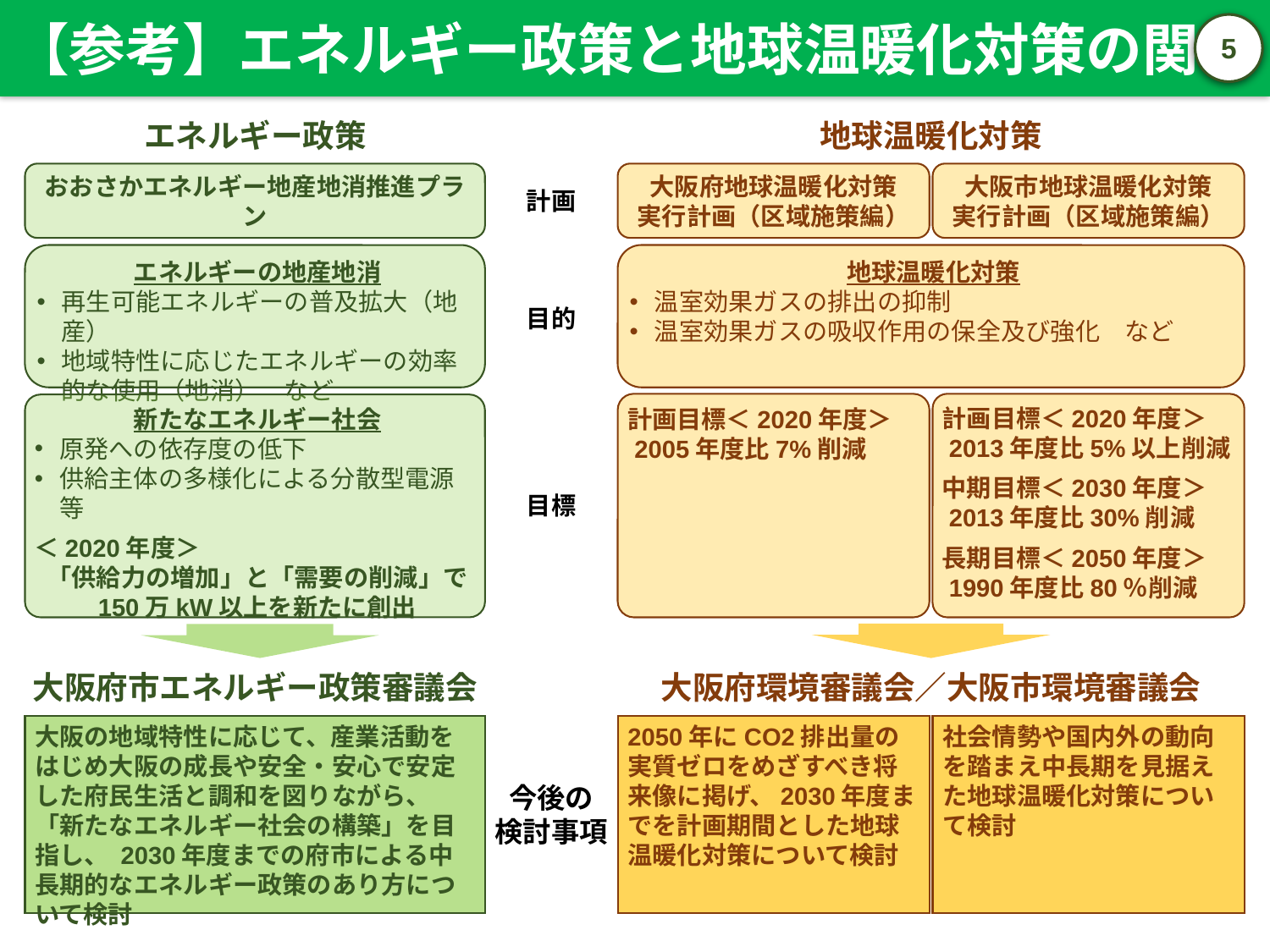

【参考】エネルギー政策と地球温暖化対策の関係
5
地球温暖化対策
エネルギー政策
おおさかエネルギー地産地消推進プラン
大阪府地球温暖化対策
実行計画（区域施策編）
大阪市地球温暖化対策
実行計画（区域施策編）
計画
エネルギーの地産地消
再生可能エネルギーの普及拡大（地産）
地域特性に応じたエネルギーの効率的な使用（地消）　など
地球温暖化対策
温室効果ガスの排出の抑制
温室効果ガスの吸収作用の保全及び強化　など
目的
計画目標＜2020年度＞
 2005年度比7%削減
計画目標＜2020年度＞
 2013年度比5%以上削減
中期目標＜2030年度＞
 2013年度比30%削減
長期目標＜2050年度＞
 1990年度比80％削減
新たなエネルギー社会
原発への依存度の低下
供給主体の多様化による分散型電源　等
＜2020年度＞
「供給力の増加」と「需要の削減」で
150万kW以上を新たに創出
目標

大阪府環境審議会／大阪市環境審議会
大阪府市エネルギー政策審議会
大阪の地域特性に応じて、産業活動をはじめ大阪の成長や安全・安心で安定した府民生活と調和を図りながら、「新たなエネルギー社会の構築」を目指し、 2030年度までの府市による中長期的なエネルギー政策のあり方について検討
2050年にCO2排出量の実質ゼロをめざすべき将来像に掲げ、2030年度までを計画期間とした地球温暖化対策について検討
社会情勢や国内外の動向を踏まえ中長期を見据えた地球温暖化対策について検討
今後の
検討事項